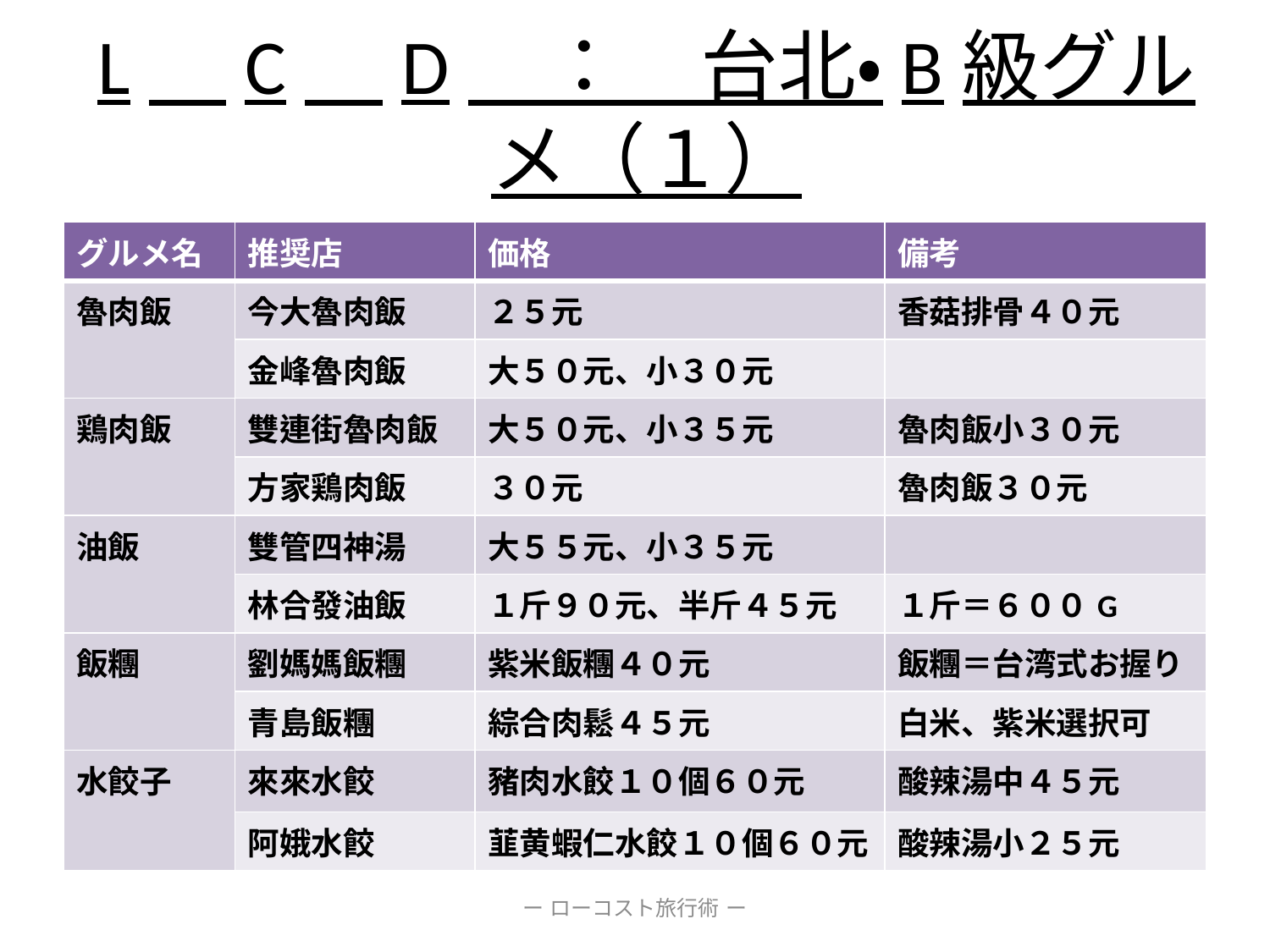

# L　C　D　：　台北・B級グルメ（１）
| グルメ名 | 推奨店 | 価格 | 備考 |
| --- | --- | --- | --- |
| 魯肉飯 | 今大魯肉飯 | ２５元 | 香菇排骨４０元 |
|  | 金峰魯肉飯 | 大５０元、小３０元 |  |
| 鶏肉飯 | 雙連街魯肉飯 | 大５０元、小３５元 | 魯肉飯小３０元 |
|  | 方家鶏肉飯 | ３０元 | 魯肉飯３０元 |
| 油飯 | 雙管四神湯 | 大５５元、小３５元 |  |
|  | 林合發油飯 | １斤９０元、半斤４５元 | １斤＝６００G |
| 飯糰 | 劉媽媽飯糰 | 紫米飯糰４０元 | 飯糰＝台湾式お握り |
|  | 青島飯糰 | 綜合肉鬆４５元 | 白米、紫米選択可 |
| 水餃子 | 來來水餃 | 豬肉水餃１０個６０元 | 酸辣湯中４５元 |
|  | 阿娥水餃 | 韮黄蝦仁水餃１０個６０元 | 酸辣湯小２５元 |
ー ローコスト旅行術 ー